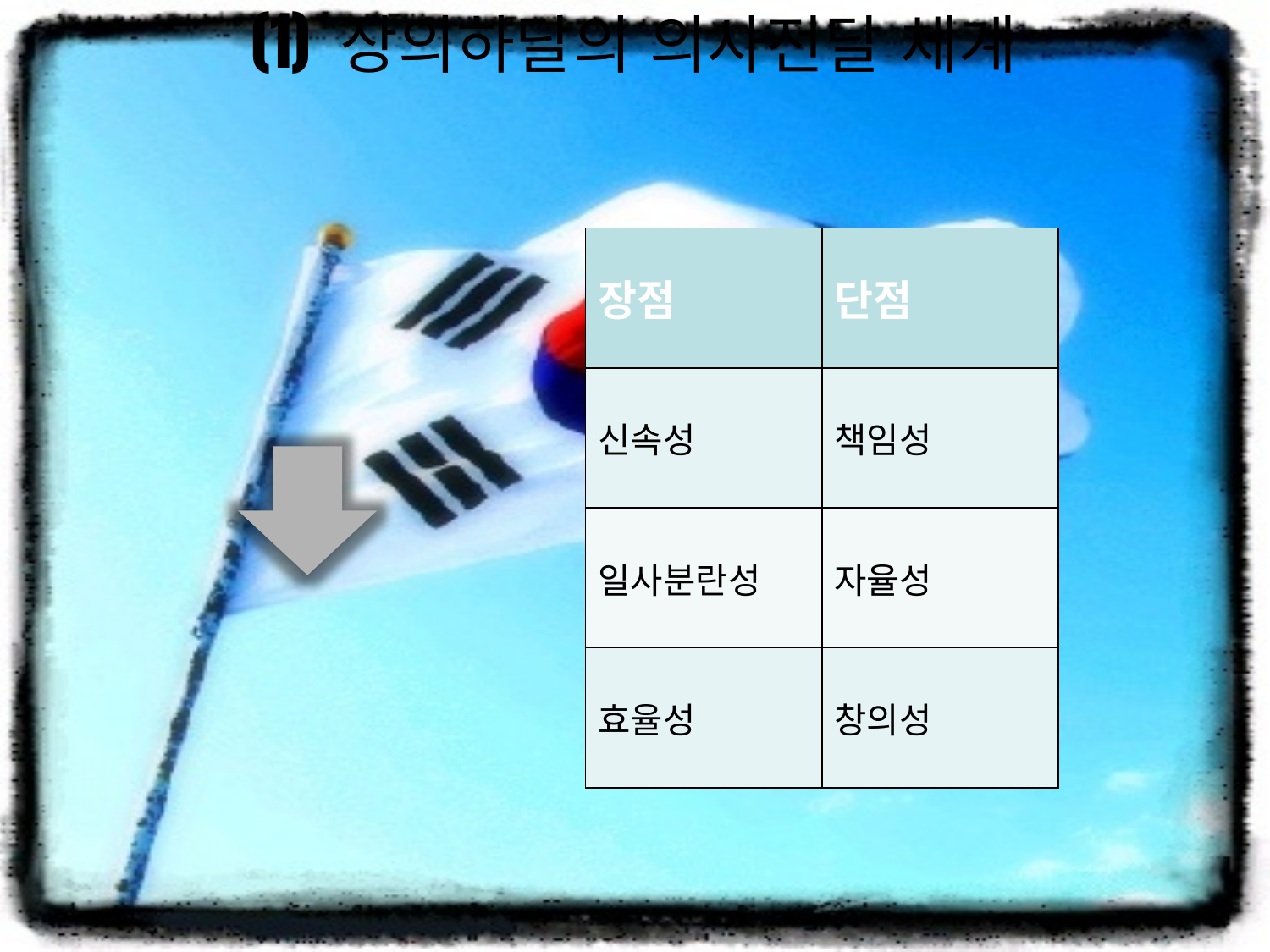

# (1) 상의하달의 의사전달 체계
상부 지시

| 장점 | 단점 |
| --- | --- |
| 신속성 | 책임성 |
| 일사분란성 | 자율성 |
| 효율성 | 창의성 |

하부 이행